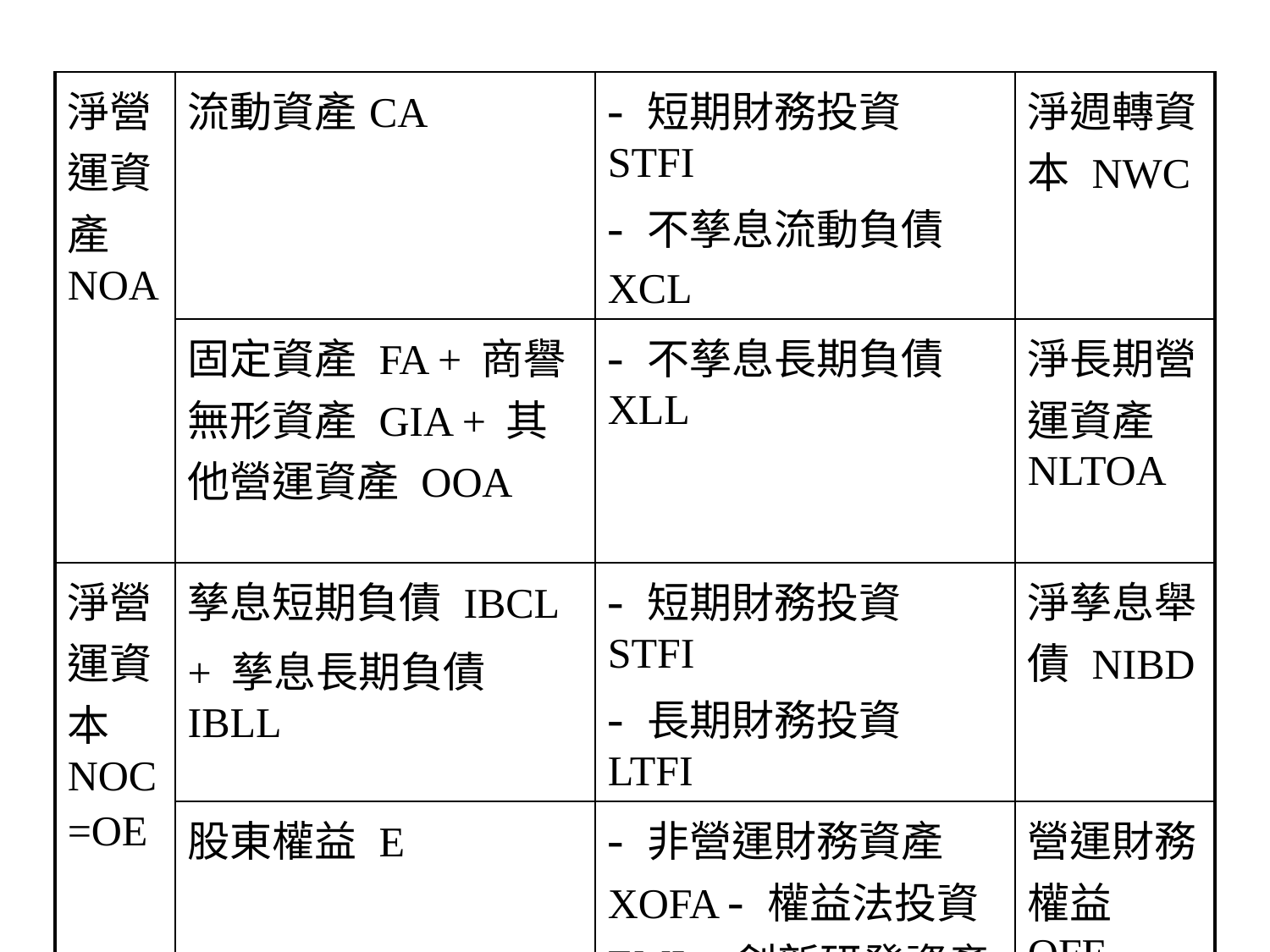

| 淨營運資產NOA | 流動資產CA | - 短期財務投資 STFI - 不孳息流動負債 XCL | 淨週轉資本 NWC |
| --- | --- | --- | --- |
|  | 固定資產 FA + 商譽無形資產 GIA + 其他營運資產 OOA | - 不孳息長期負債XLL | 淨長期營運資產NLTOA |
| 淨營運資本NOC =OE | 孳息短期負債 IBCL + 孳息長期負債 IBLL | - 短期財務投資 STFI - 長期財務投資 LTFI | 淨孳息舉債 NIBD |
|  | 股東權益 E | - 非營運財務資產 XOFA - 權益法投資 EMI - 創新研發資產 IPRDA | 營運財務權益 OFE |